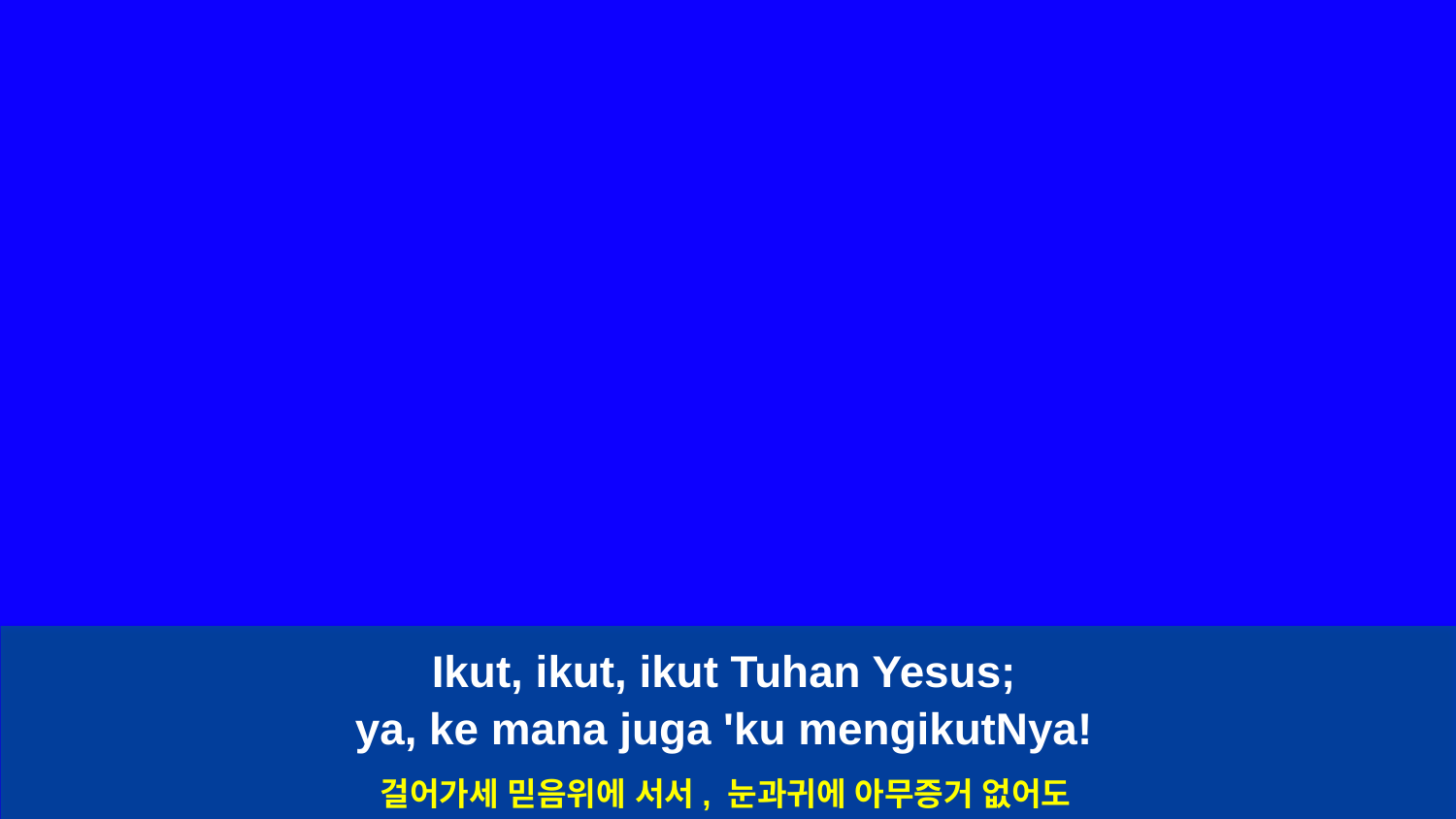

Ikut, ikut, ikut Tuhan Yesus;
ya, ke mana juga 'ku mengikutNya!
걸어가세 믿음위에 서서, 눈과귀에 아무증거 없어도